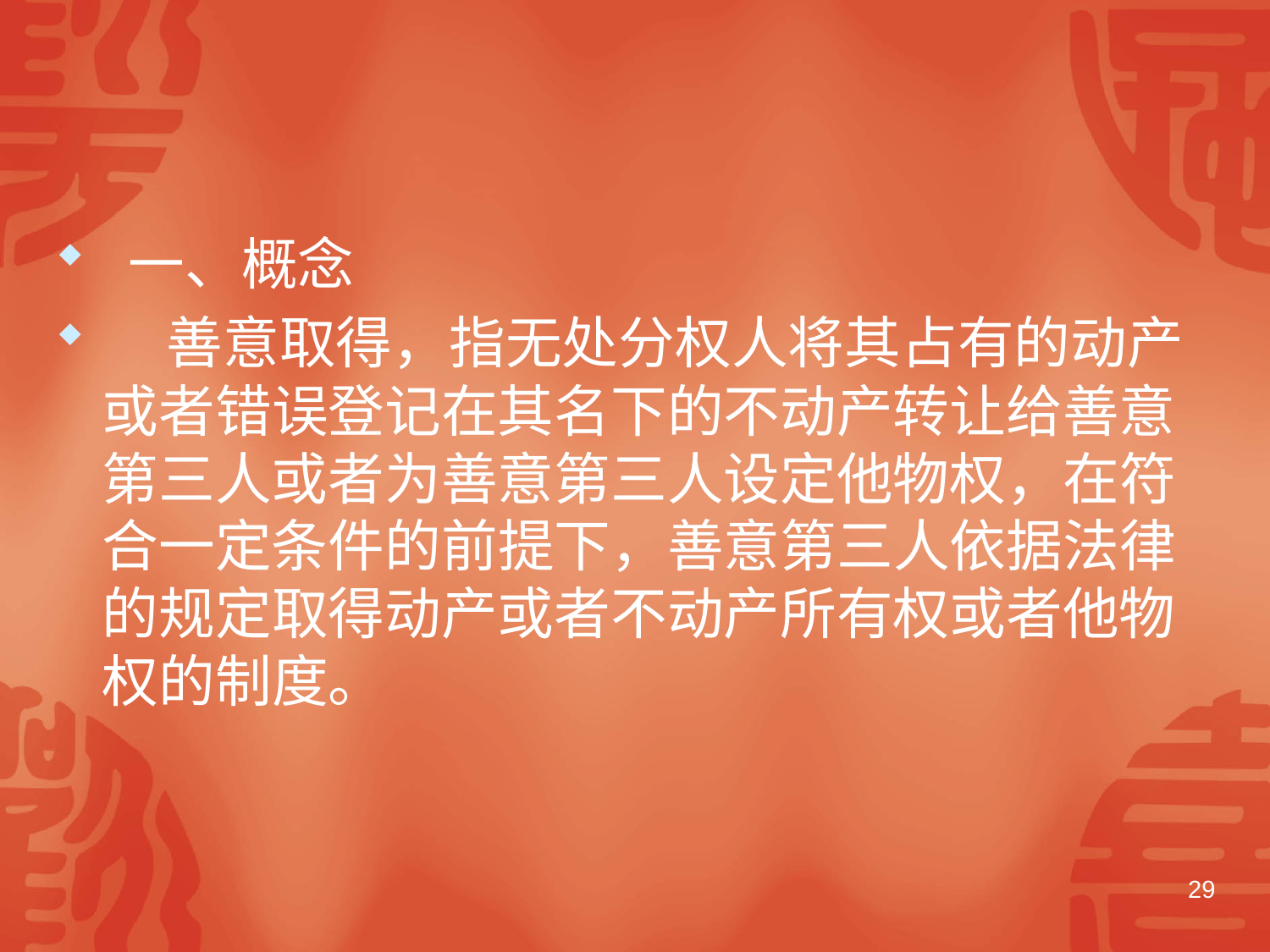

#
 一、概念
    善意取得，指无处分权人将其占有的动产或者错误登记在其名下的不动产转让给善意第三人或者为善意第三人设定他物权，在符合一定条件的前提下，善意第三人依据法律的规定取得动产或者不动产所有权或者他物权的制度。
29